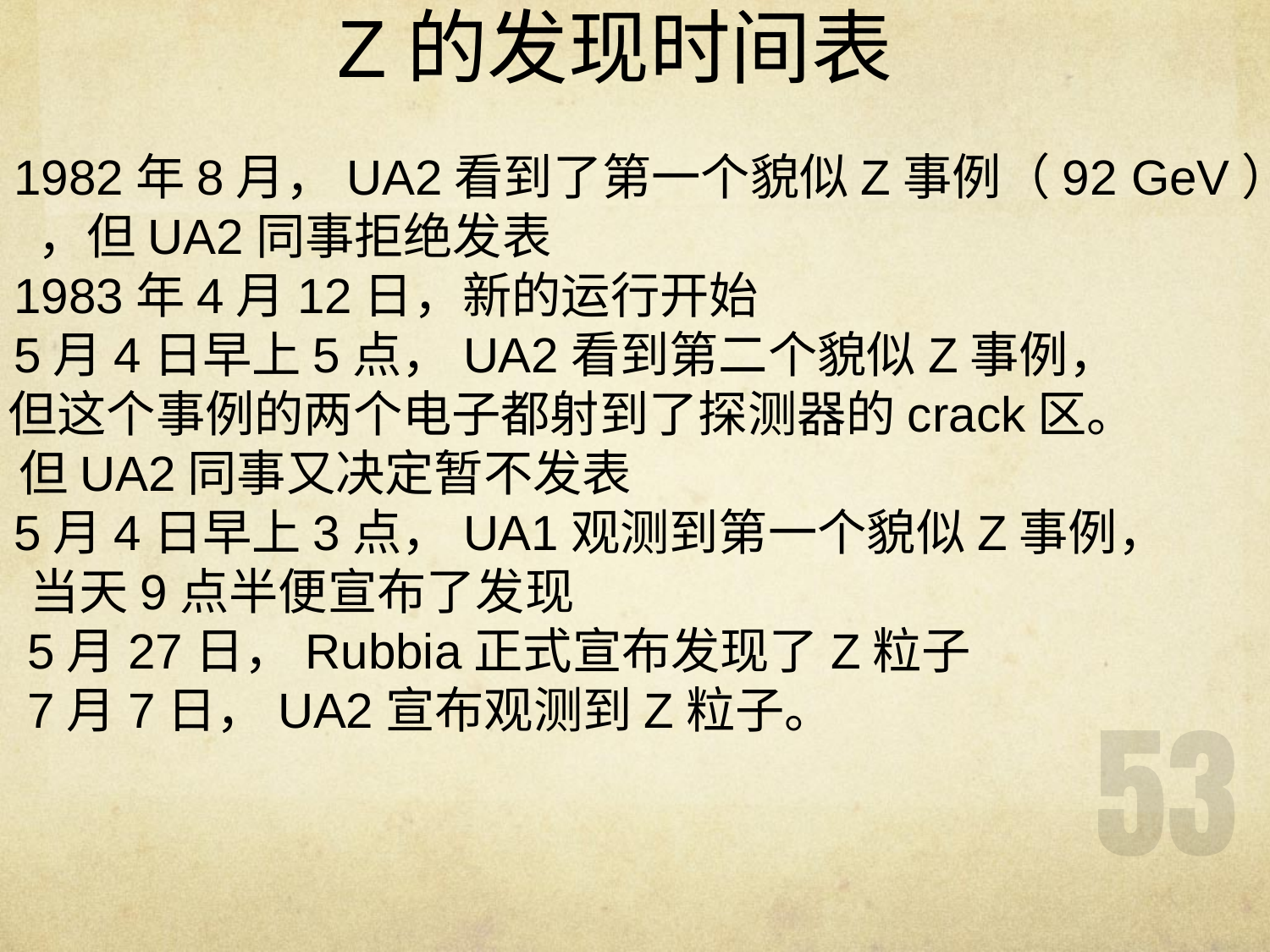

# Z的发现时间表
1982年8月，UA2看到了第一个貌似Z事例（92 GeV）
，但UA2同事拒绝发表
1983年4月12日，新的运行开始
5月4日早上5点，UA2看到第二个貌似Z事例，
  但这个事例的两个电子都射到了探测器的crack区。
   但UA2同事又决定暂不发表
5月4日早上3点，UA1观测到第一个貌似Z事例，
    当天9点半便宣布了发现
 5月27日，Rubbia正式宣布发现了Z粒子
 7月7日，UA2宣布观测到Z粒子。

53